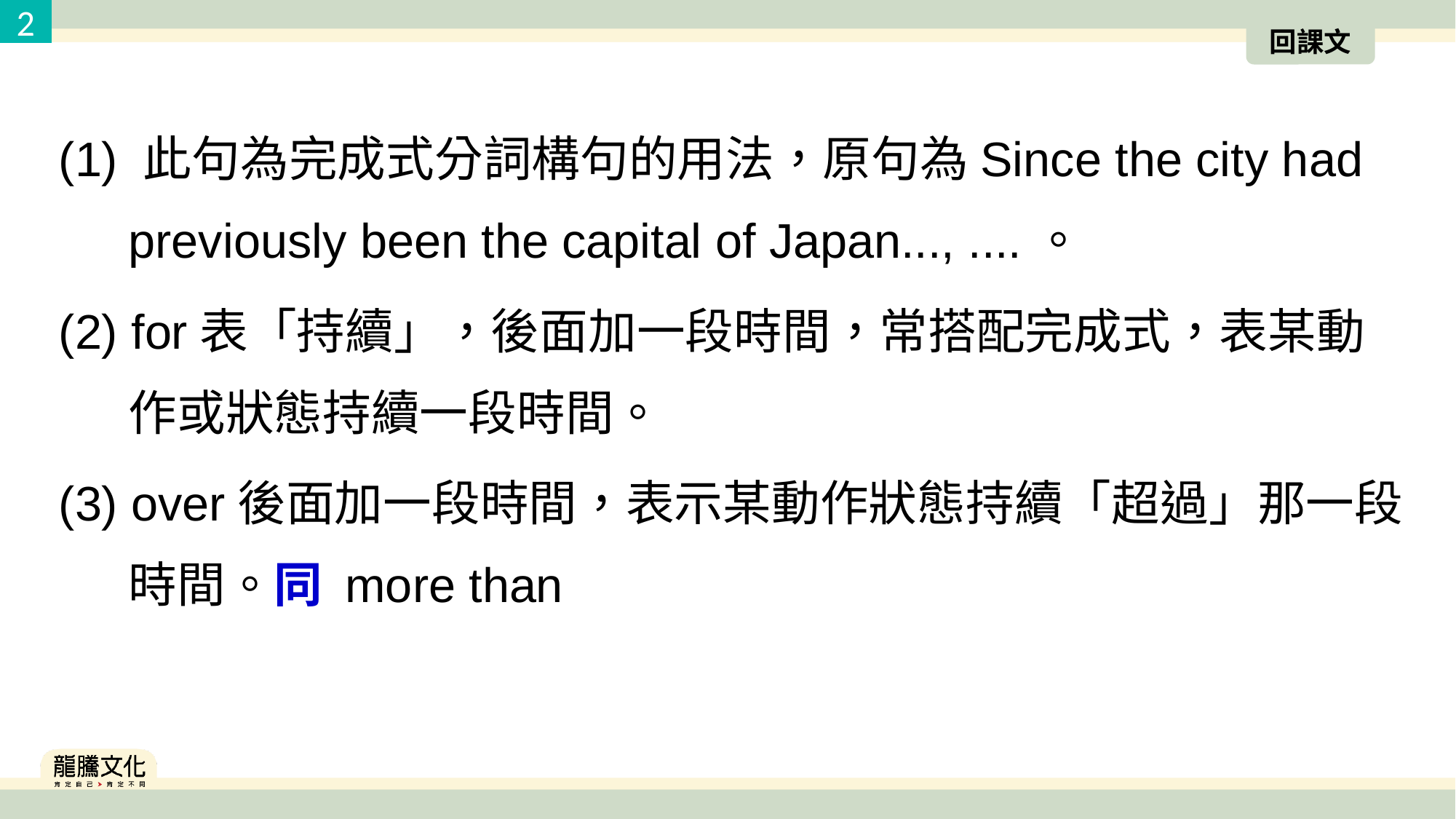

2
回課文
(1) 此句為完成式分詞構句的用法，原句為Since the city had previously been the capital of Japan..., ....。
(2) for表「持續」，後面加一段時間，常搭配完成式，表某動作或狀態持續一段時間。
(3) over後面加一段時間，表示某動作狀態持續「超過」那一段時間。同 more than